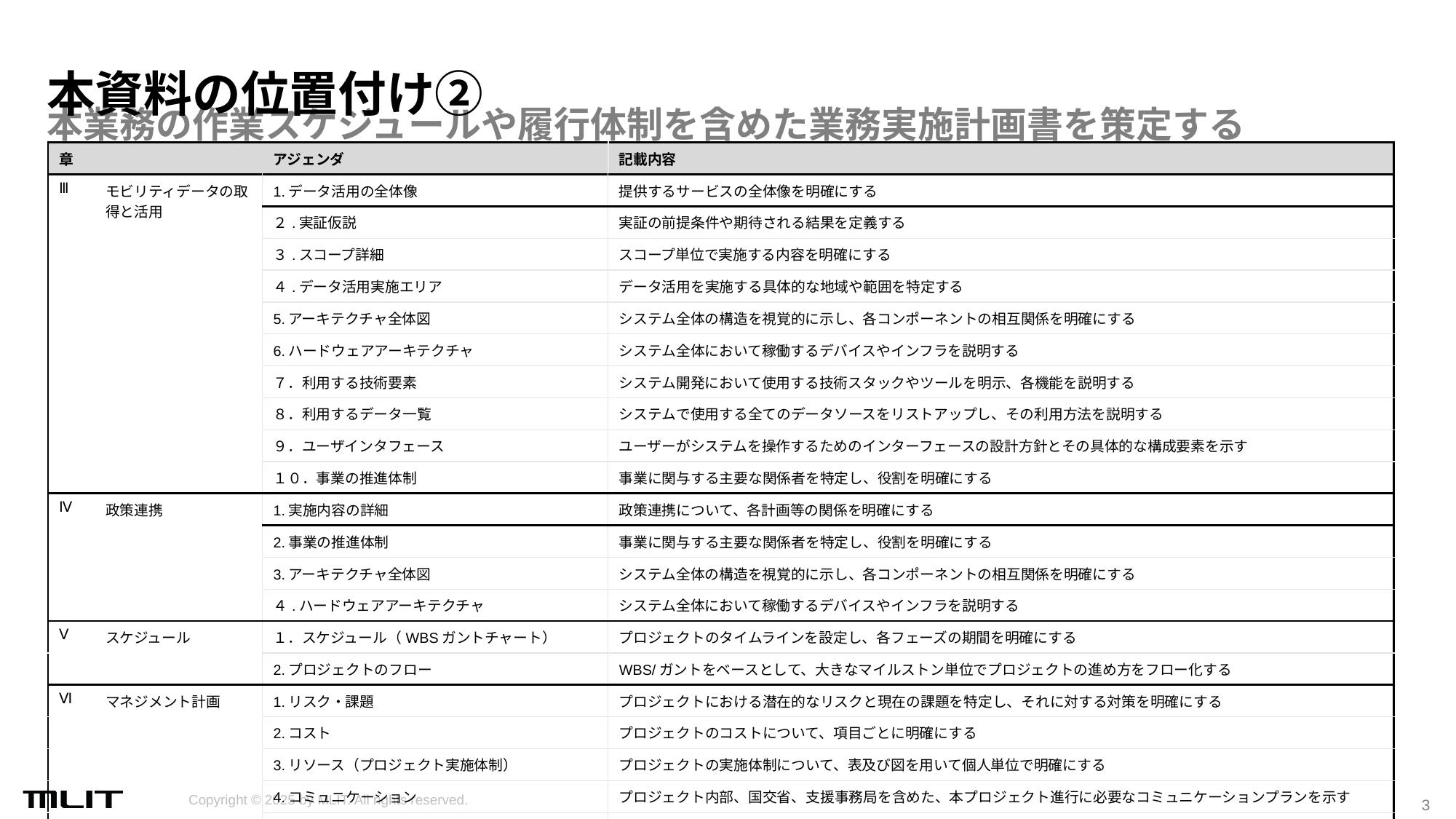

# 本資料の位置付け②
本業務の作業スケジュールや履行体制を含めた業務実施計画書を策定する

| 章 |  | アジェンダ | 記載内容 |
| --- | --- | --- | --- |
| Ⅲ | モビリティデータの取得と活用 | 1.データ活用の全体像 | 提供するサービスの全体像を明確にする |
|  |  | ２.実証仮説 | 実証の前提条件や期待される結果を定義する |
|  |  | ３.スコープ詳細 | スコープ単位で実施する内容を明確にする |
|  |  | ４.データ活用実施エリア | データ活用を実施する具体的な地域や範囲を特定する |
|  |  | 5.アーキテクチャ全体図 | システム全体の構造を視覚的に示し、各コンポーネントの相互関係を明確にする |
|  |  | 6.ハードウェアアーキテクチャ | システム全体において稼働するデバイスやインフラを説明する |
|  |  | ７．利用する技術要素 | システム開発において使用する技術スタックやツールを明示、各機能を説明する |
|  |  | ８．利用するデータ一覧 | システムで使用する全てのデータソースをリストアップし、その利用方法を説明する |
|  |  | ９．ユーザインタフェース | ユーザーがシステムを操作するためのインターフェースの設計方針とその具体的な構成要素を示す |
|  |  | １０．事業の推進体制 | 事業に関与する主要な関係者を特定し、役割を明確にする |
| Ⅳ | 政策連携 | 1.実施内容の詳細 | 政策連携について、各計画等の関係を明確にする |
|  |  | 2.事業の推進体制 | 事業に関与する主要な関係者を特定し、役割を明確にする |
|  |  | 3.アーキテクチャ全体図 | システム全体の構造を視覚的に示し、各コンポーネントの相互関係を明確にする |
|  |  | ４.ハードウェアアーキテクチャ | システム全体において稼働するデバイスやインフラを説明する |
| Ⅴ | スケジュール | １．スケジュール（WBSガントチャート） | プロジェクトのタイムラインを設定し、各フェーズの期間を明確にする |
|  |  | 2.プロジェクトのフロー | WBS/ガントをベースとして、大きなマイルストン単位でプロジェクトの進め方をフロー化する |
| Ⅵ | マネジメント計画 | 1.リスク・課題 | プロジェクトにおける潜在的なリスクと現在の課題を特定し、それに対する対策を明確にする |
|  |  | 2.コスト | プロジェクトのコストについて、項目ごとに明確にする |
|  |  | 3.リソース（プロジェクト実施体制） | プロジェクトの実施体制について、表及び図を用いて個人単位で明確にする |
|  |  | 4.コミュニケーション | プロジェクト内部、国交省、支援事務局を含めた、本プロジェクト進行に必要なコミュニケーションプランを示す |
|  |  | 5.品質 | プロジェクトの品質基準を設定し、それを維持・向上させるための計画を明確にする |
|  |  | 6.成果物 | プロジェクトを実施することにより得られる成果物を示す |